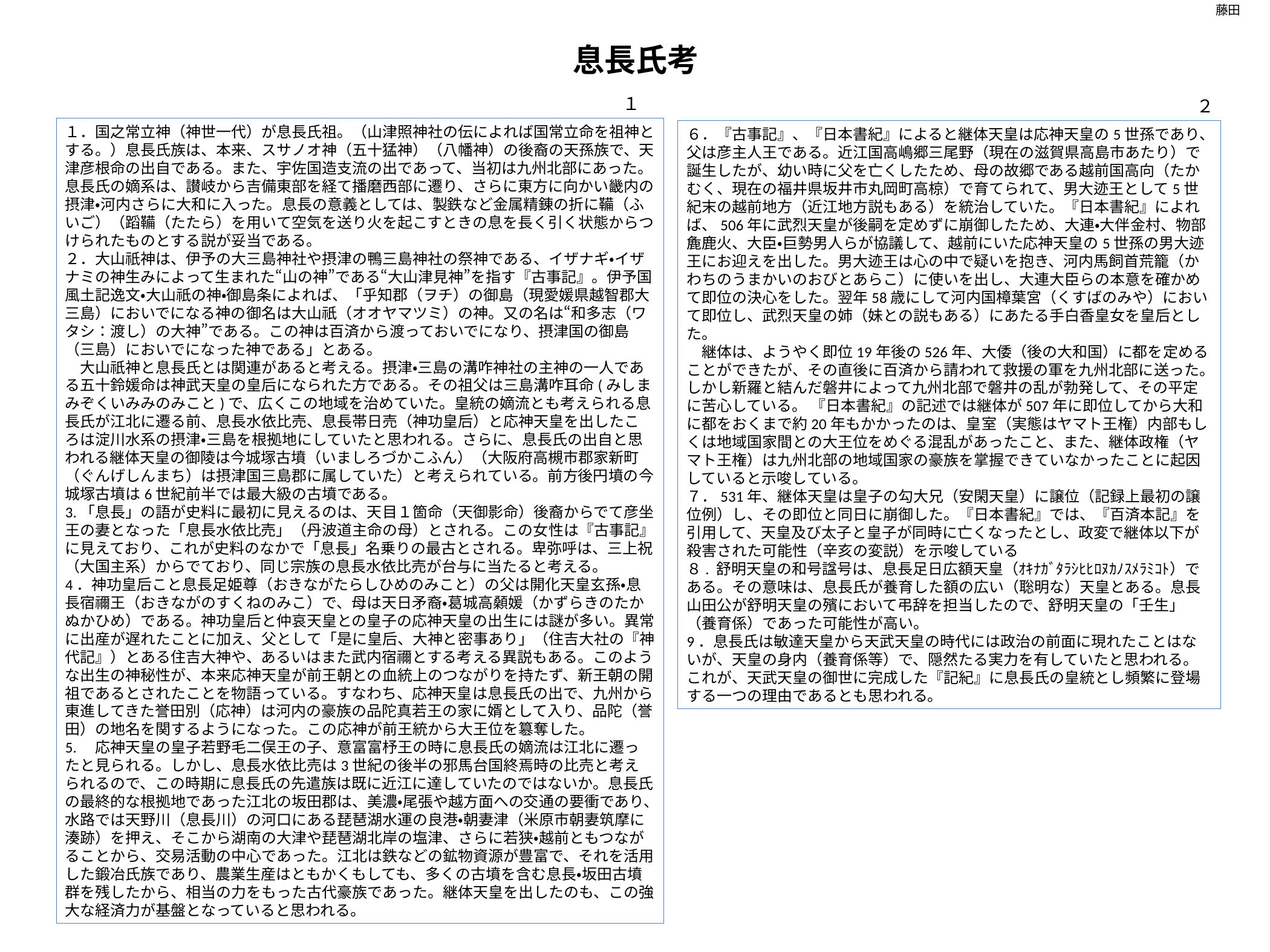

藤田
息長氏考
１
２
１．国之常立神（神世一代）が息長氏祖。（山津照神社の伝によれば国常立命を祖神とする。）息長氏族は、本来、スサノオ神（五十猛神）（八幡神）の後裔の天孫族で、天津彦根命の出自である。また、宇佐国造支流の出であって、当初は九州北部にあった。息長氏の嫡系は、讃岐から吉備東部を経て播磨西部に遷り、さらに東方に向かい畿内の摂津・河内さらに大和に入った。息長の意義としては、製鉄など金属精錬の折に鞴（ふいご）（蹈鞴（たたら）を用いて空気を送り火を起こすときの息を長く引く状態からつけられたものとする説が妥当である。
２．大山祇神は、伊予の大三島神社や摂津の鴨三島神社の祭神である、イザナギ・イザナミの神生みによって生まれた“山の神”である“大山津見神”を指す『古事記』。伊予国風土記逸文・大山祇の神・御島条によれば、「乎知郡（ヲチ）の御島（現愛媛県越智郡大三島）においでになる神の御名は大山祇（オオヤマツミ）の神。又の名は“和多志（ワタシ：渡し）の大神”である。この神は百済から渡っておいでになり、摂津国の御島（三島）においでになった神である」とある。
　大山祇神と息長氏とは関連があると考える。摂津・三島の溝咋神社の主神の一人である五十鈴媛命は神武天皇の皇后になられた方である。その祖父は三島溝咋耳命(みしまみぞくいみみのみこと)で、広くこの地域を治めていた。皇統の嫡流とも考えられる息長氏が江北に遷る前、息長水依比売、息長帯日売（神功皇后）と応神天皇を出したころは淀川水系の摂津・三島を根拠地にしていたと思われる。さらに、息長氏の出自と思われる継体天皇の御陵は今城塚古墳（いましろづかこふん）（大阪府高槻市郡家新町（ぐんげしんまち）は摂津国三島郡に属していた）と考えられている。前方後円墳の今城塚古墳は6世紀前半では最大級の古墳である。
3.「息長」の語が史料に最初に見えるのは、天目１箇命（天御影命）後裔からでて彦坐王の妻となった「息長水依比売」（丹波道主命の母）とされる。この女性は『古事記』に見えており、これが史料のなかで「息長」名乗りの最古とされる。卑弥呼は、三上祝（大国主系）からでており、同じ宗族の息長水依比売が台与に当たると考える。
4．神功皇后こと息長足姫尊（おきながたらしひめのみこと）の父は開化天皇玄孫・息長宿禰王（おきながのすくねのみこ）で、母は天日矛裔・葛城高顙媛（かずらきのたかぬかひめ）である。神功皇后と仲哀天皇との皇子の応神天皇の出生には謎が多い。異常に出産が遅れたことに加え、父として「是に皇后、大神と密事あり」（住吉大社の『神代記』）とある住吉大神や、あるいはまた武内宿禰とする考える異説もある。このような出生の神秘性が、本来応神天皇が前王朝との血統上のつながりを持たず、新王朝の開祖であるとされたことを物語っている。すなわち、応神天皇は息長氏の出で、九州から東進してきた誉田別（応神）は河内の豪族の品陀真若王の家に婿として入り、品陀（誉田）の地名を関するようになった。この応神が前王統から大王位を簒奪した。
5.　応神天皇の皇子若野毛二俣王の子、意富富杼王の時に息長氏の嫡流は江北に遷ったと見られる。しかし、息長水依比売は3世紀の後半の邪馬台国終焉時の比売と考えられるので、この時期に息長氏の先遣族は既に近江に達していたのではないか。息長氏の最終的な根拠地であった江北の坂田郡は、美濃・尾張や越方面への交通の要衝であり、水路では天野川（息長川）の河口にある琵琶湖水運の良港・朝妻津（米原市朝妻筑摩に湊跡）を押え、そこから湖南の大津や琵琶湖北岸の塩津、さらに若狭・越前ともつながることから、交易活動の中心であった。江北は鉄などの鉱物資源が豊富で、それを活用した鍛冶氏族であり、農業生産はともかくもしても、多くの古墳を含む息長・坂田古墳群を残したから、相当の力をもった古代豪族であった。継体天皇を出したのも、この強大な経済力が基盤となっていると思われる。
６．『古事記』、『日本書紀』によると継体天皇は応神天皇の5世孫であり、父は彦主人王である。近江国高嶋郷三尾野（現在の滋賀県高島市あたり）で誕生したが、幼い時に父を亡くしたため、母の故郷である越前国高向（たかむく、現在の福井県坂井市丸岡町高椋）で育てられて、男大迹王として5世紀末の越前地方（近江地方説もある）を統治していた。『日本書紀』によれば、506年に武烈天皇が後嗣を定めずに崩御したため、大連・大伴金村、物部麁鹿火、大臣・巨勢男人らが協議して、越前にいた応神天皇の5世孫の男大迹王にお迎えを出した。男大迹王は心の中で疑いを抱き、河内馬飼首荒籠（かわちのうまかいのおびとあらこ）に使いを出し、大連大臣らの本意を確かめて即位の決心をした。翌年58歳にして河内国樟葉宮（くすばのみや）において即位し、武烈天皇の姉（妹との説もある）にあたる手白香皇女を皇后とした。
　継体は、ようやく即位19年後の526年、大倭（後の大和国）に都を定めることができたが、その直後に百済から請われて救援の軍を九州北部に送った。しかし新羅と結んだ磐井によって九州北部で磐井の乱が勃発して、その平定に苦心している。 『日本書紀』の記述では継体が507年に即位してから大和に都をおくまで約20年もかかったのは、皇室（実態はヤマト王権）内部もしくは地域国家間との大王位をめぐる混乱があったこと、また、継体政権（ヤマト王権）は九州北部の地域国家の豪族を掌握できていなかったことに起因していると示唆している。
７．531年、継体天皇は皇子の勾大兄（安閑天皇）に譲位（記録上最初の譲位例）し、その即位と同日に崩御した。『日本書紀』では、『百済本記』を引用して、天皇及び太子と皇子が同時に亡くなったとし、政変で継体以下が殺害された可能性（辛亥の変説）を示唆している
８. 舒明天皇の和号諡号は、息長足日広額天皇（ｵｷﾅｶﾞﾀﾗｼﾋﾋﾛﾇｶﾉｽﾒﾗﾐｺﾄ）である。その意味は、息長氏が養育した額の広い（聡明な）天皇とある。息長山田公が舒明天皇の殯において弔辞を担当したので、舒明天皇の「壬生」（養育係）であった可能性が高い。
9．息長氏は敏達天皇から天武天皇の時代には政治の前面に現れたことはないが、天皇の身内（養育係等）で、隠然たる実力を有していたと思われる。これが、天武天皇の御世に完成した『記紀』に息長氏の皇統とし頻繁に登場する一つの理由であるとも思われる。